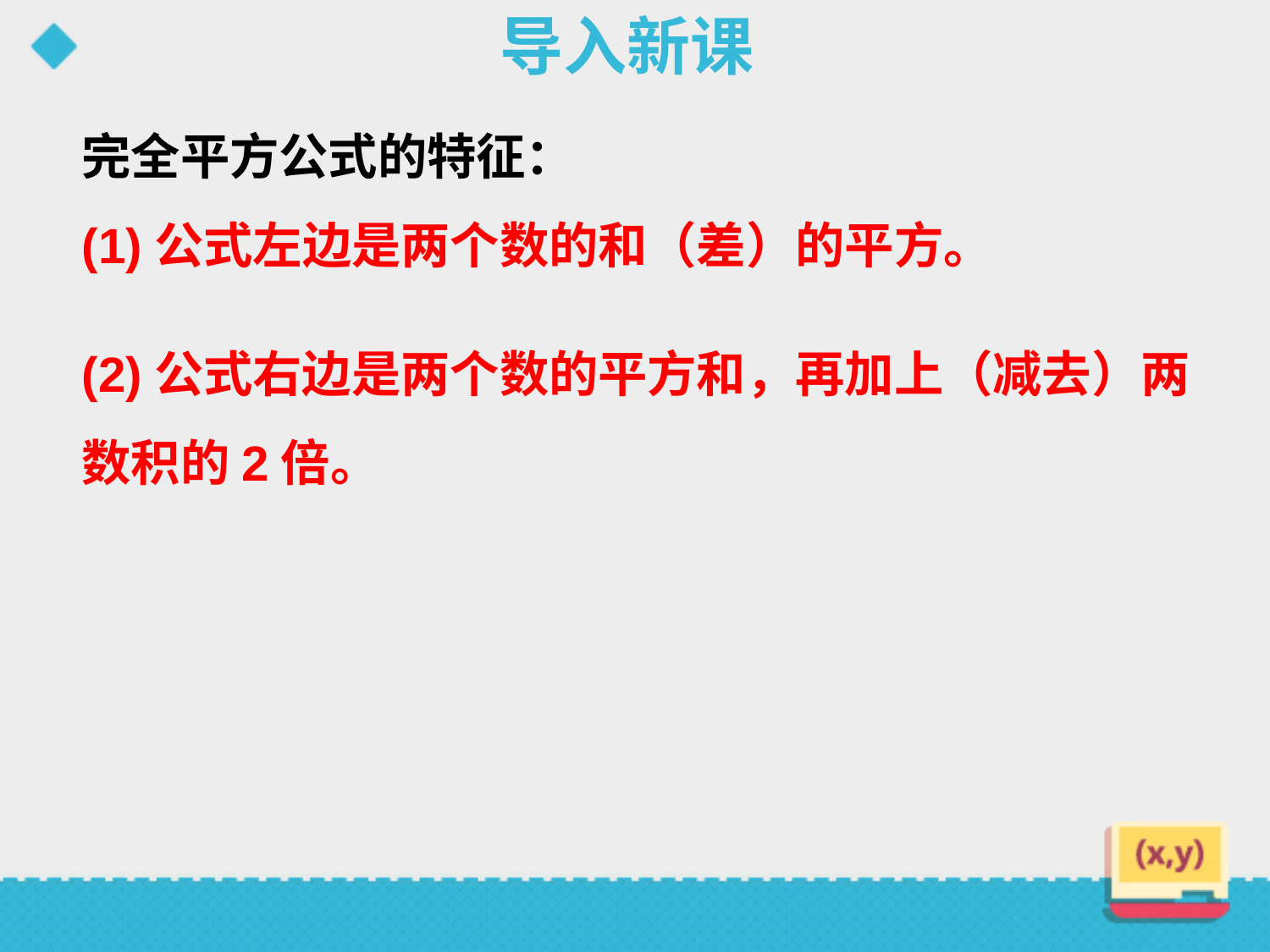

导入新课
完全平方公式的特征：
(1)公式左边是两个数的和（差）的平方。
(2)公式右边是两个数的平方和，再加上（减去）两数积的2倍。